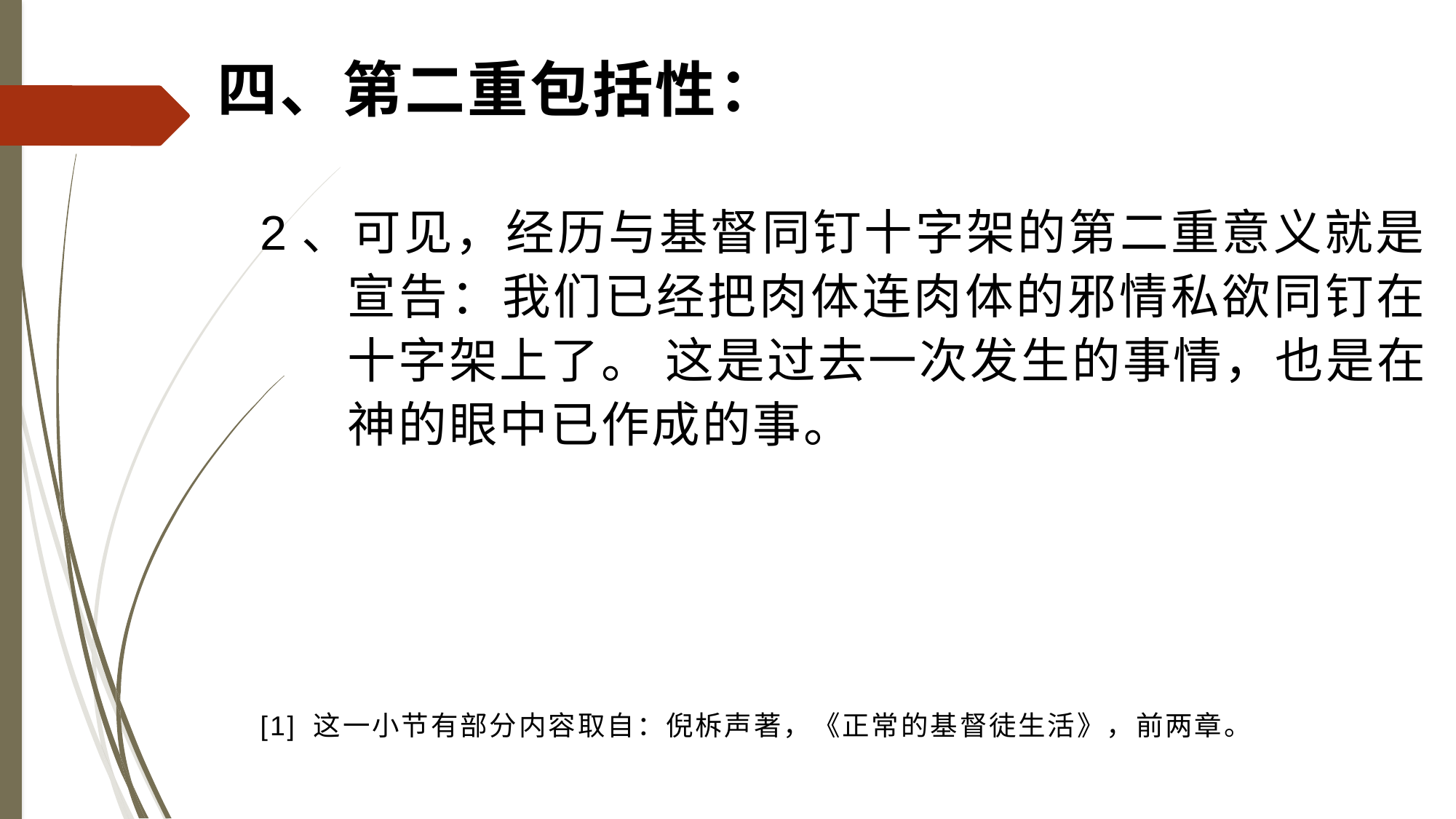

# 四、第二重包括性：
2、可见，经历与基督同钉十字架的第二重意义就是宣告：我们已经把肉体连肉体的邪情私欲同钉在十字架上了。 这是过去一次发生的事情，也是在神的眼中已作成的事。

[1] 这一小节有部分内容取自：倪柝声著，《正常的基督徒生活》，前两章。